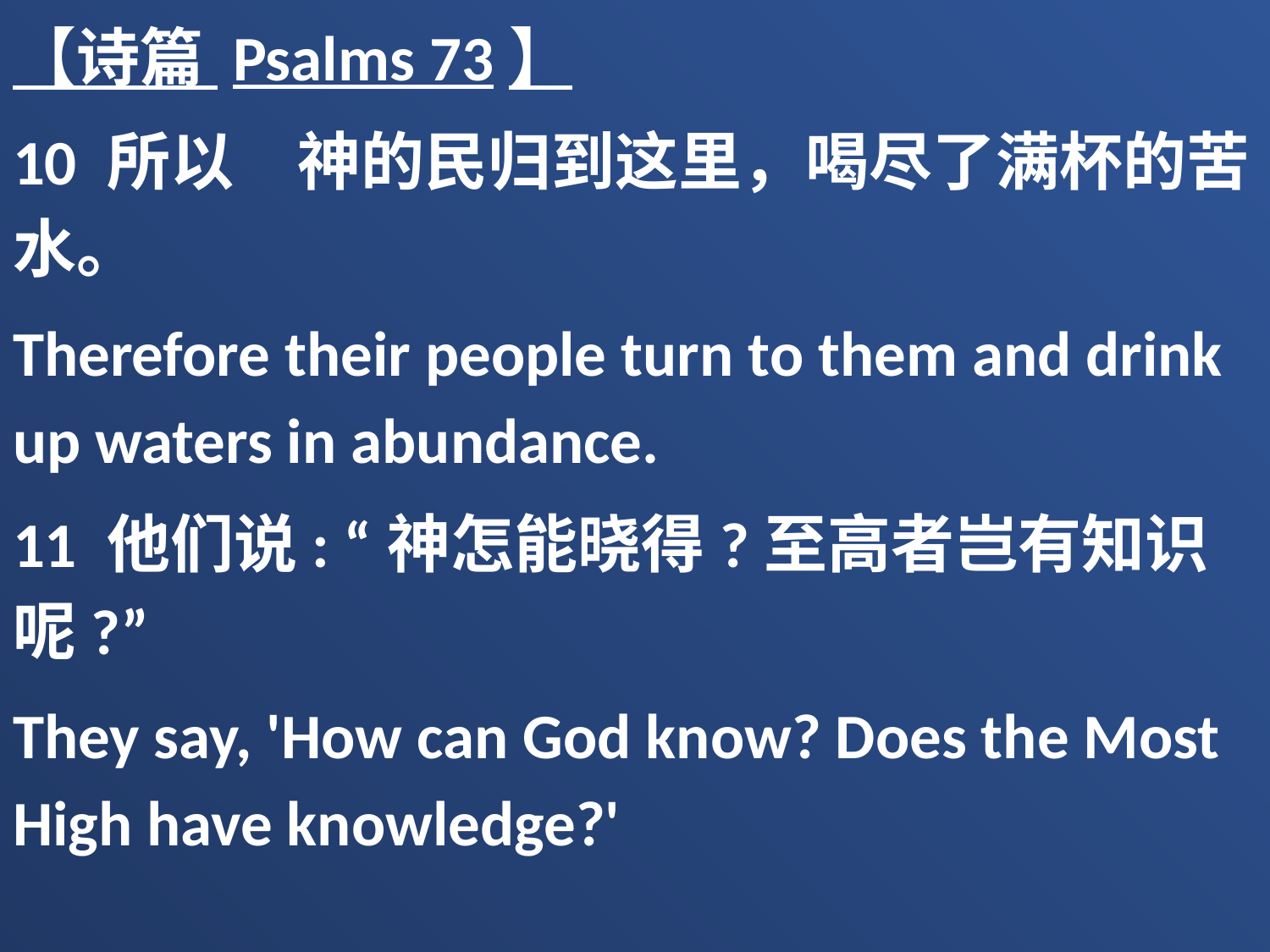

【诗篇 Psalms 73】
10 所以　神的民归到这里，喝尽了满杯的苦水。
Therefore their people turn to them and drink up waters in abundance.
11 他们说: “神怎能晓得?至高者岂有知识呢?”
They say, 'How can God know? Does the Most High have knowledge?'